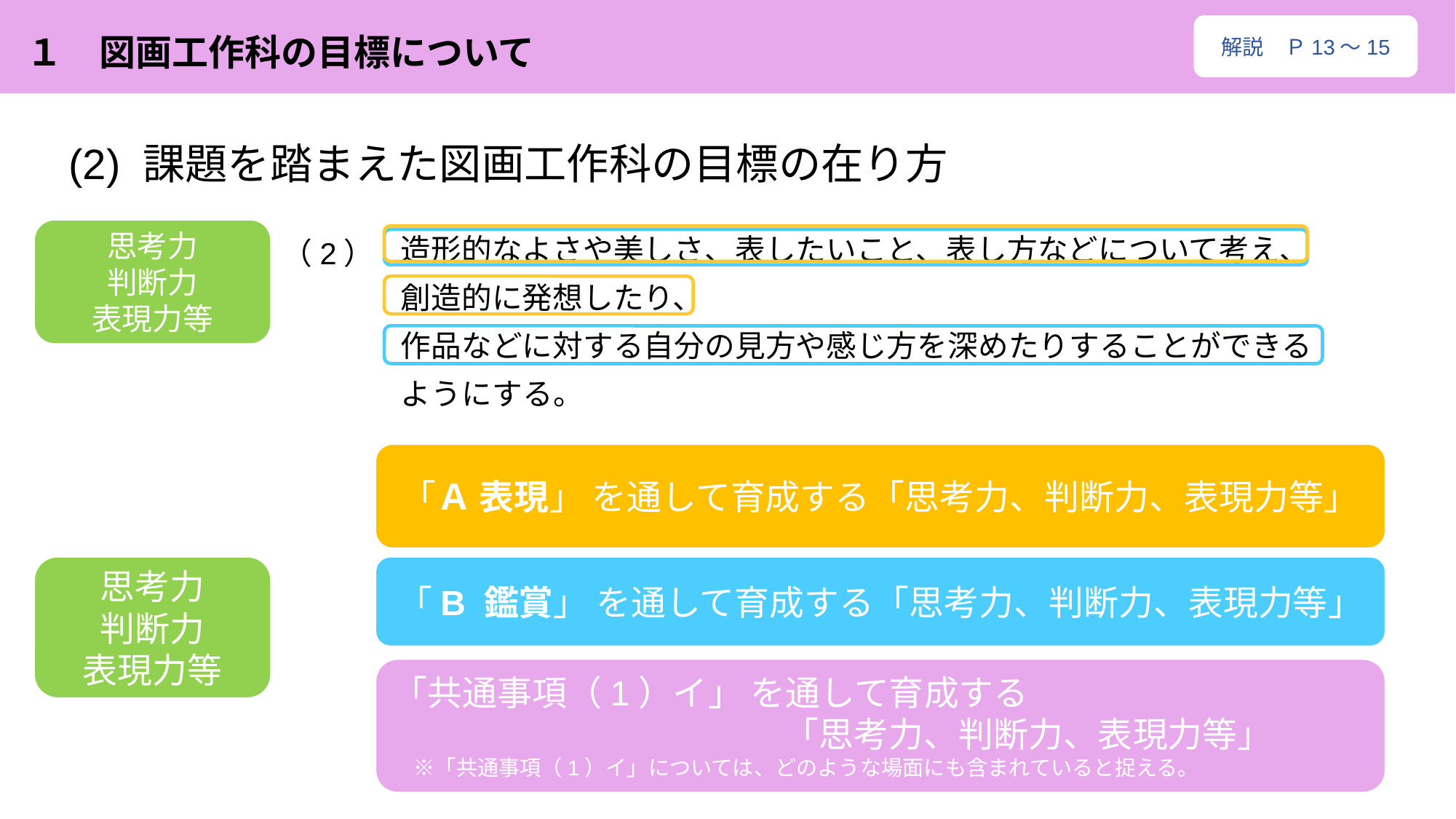

１　図画工作科の目標について
解説　Ｐ13～15
(2) 課題を踏まえた図画工作科の目標の在り方
思考力
判断力
表現力等

　造形的なよさや美しさ、表したいこと、表し方などについて考え、
　創造的に発想したり、
　作品などに対する自分の見方や感じ方を深めたりすることができる
　ようにする。
（2）

「Ａ 表現」 を通して育成する「思考力、判断力、表現力等」
思考力
判断力
表現力等
「B 鑑賞」 を通して育成する「思考力、判断力、表現力等」
「共通事項（1）イ」 を通して育成する
                                                 「思考力、判断力、表現力等」
　※「共通事項（1）イ」については、どのような場面にも含まれていると捉える。